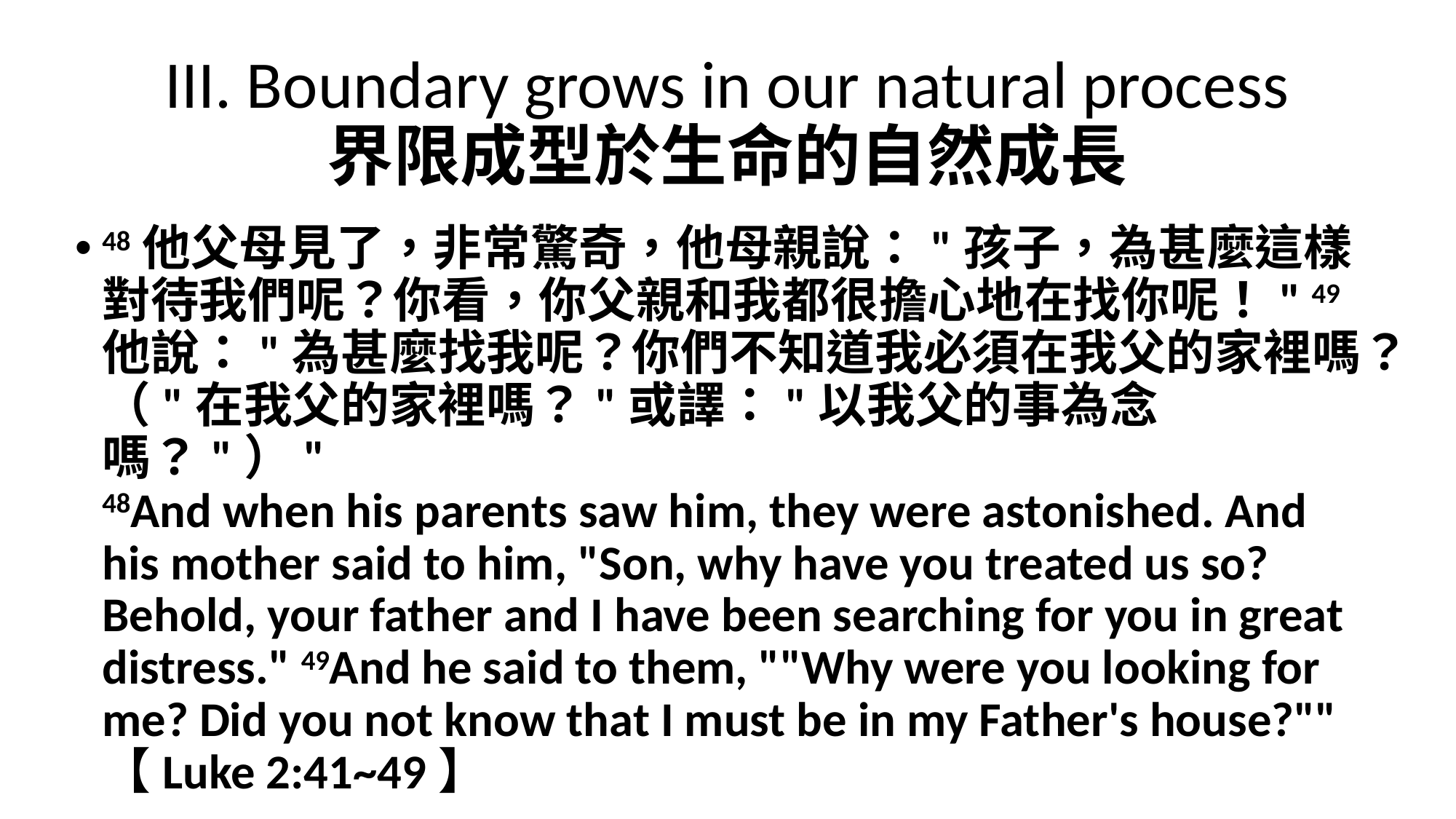

# III. Boundary grows in our natural process 界限成型於生命的自然成長
48他父母見了，非常驚奇，他母親說："孩子，為甚麼這樣對待我們呢？你看，你父親和我都很擔心地在找你呢！" 49他說："為甚麼找我呢？你們不知道我必須在我父的家裡嗎？（"在我父的家裡嗎？"或譯："以我父的事為念嗎？"）"
48And when his parents saw him, they were astonished. And his mother said to him, "Son, why have you treated us so? Behold, your father and I have been searching for you in great distress." 49And he said to them, ""Why were you looking for me? Did you not know that I must be in my Father's house?"" 【Luke 2:41~49】